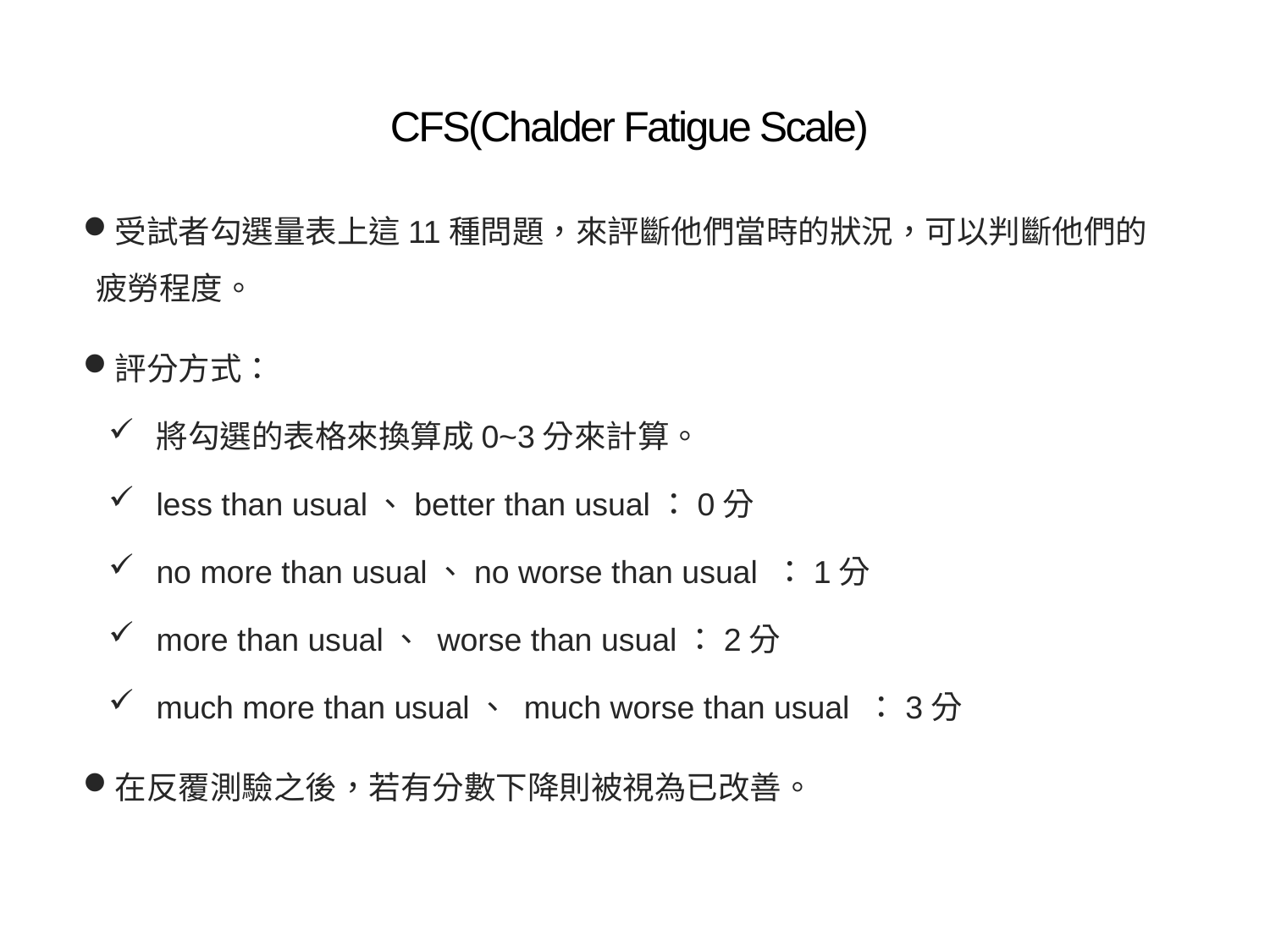

# CFS(Chalder Fatigue Scale)
受試者勾選量表上這11種問題，來評斷他們當時的狀況，可以判斷他們的疲勞程度。
評分方式：
將勾選的表格來換算成0~3分來計算。
less than usual、better than usual：0分
no more than usual、no worse than usual ：1分
more than usual、 worse than usual：2分
much more than usual、 much worse than usual ：3分
在反覆測驗之後，若有分數下降則被視為已改善。